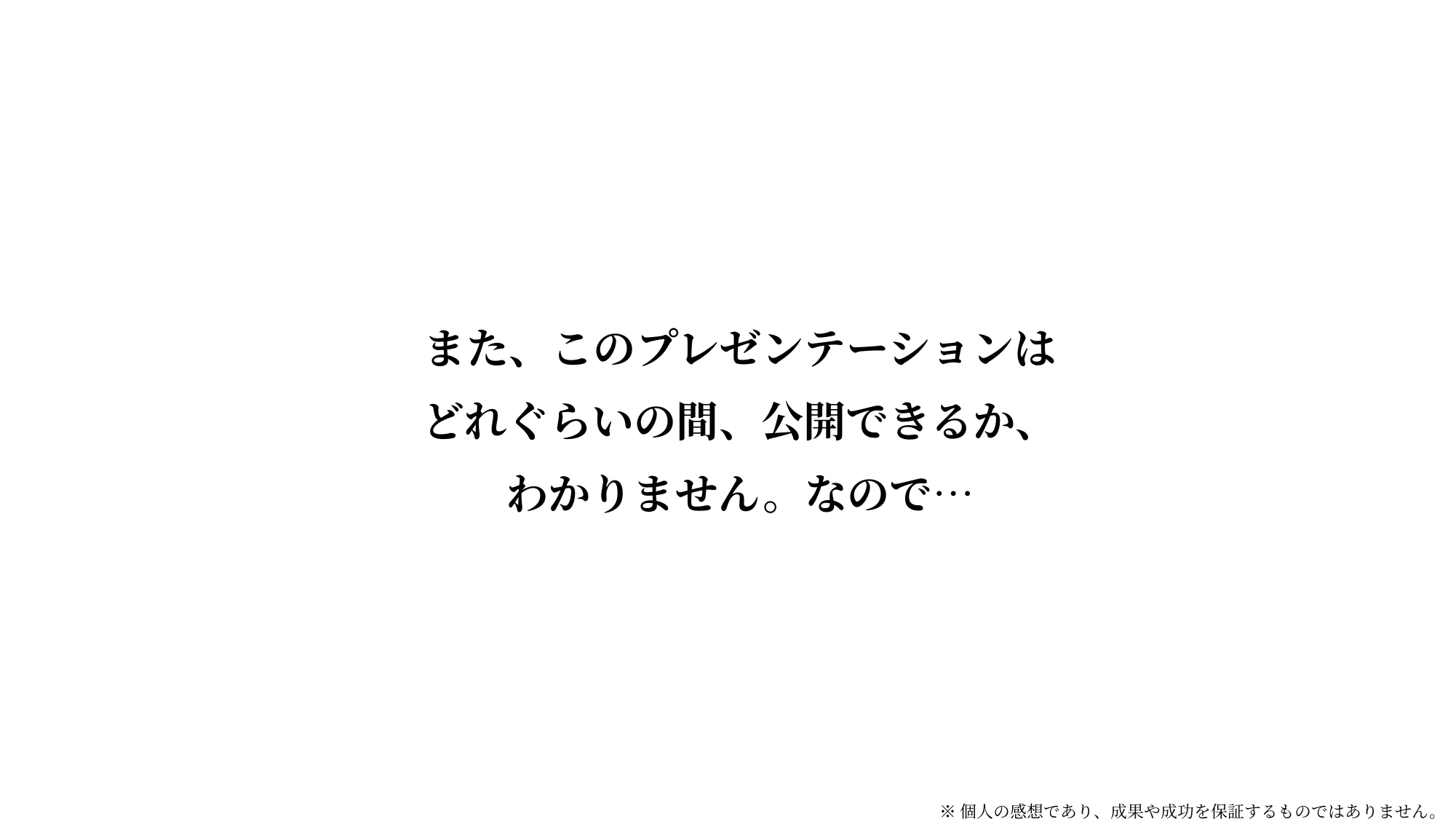

また、このプレゼンテーションは
どれぐらいの間、公開できるか、
わかりません。なので…
※個人の感想であり、成果や成功を保証するものではありません。